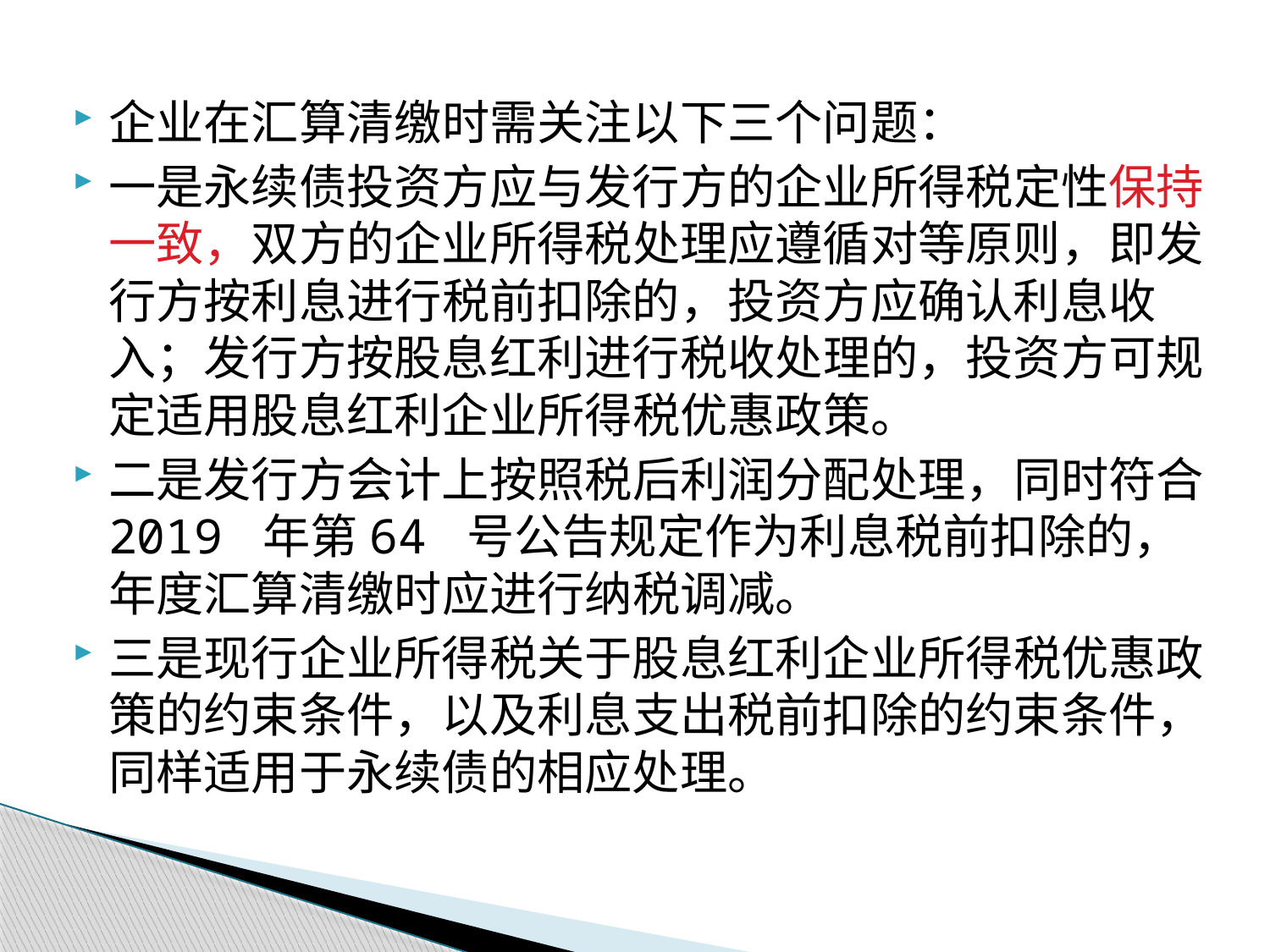

企业在汇算清缴时需关注以下三个问题：
一是永续债投资方应与发行方的企业所得税定性保持一致，双方的企业所得税处理应遵循对等原则，即发行方按利息进行税前扣除的，投资方应确认利息收入；发行方按股息红利进行税收处理的，投资方可规定适用股息红利企业所得税优惠政策。
二是发行方会计上按照税后利润分配处理，同时符合2019 年第64 号公告规定作为利息税前扣除的，年度汇算清缴时应进行纳税调减。
三是现行企业所得税关于股息红利企业所得税优惠政策的约束条件，以及利息支出税前扣除的约束条件，同样适用于永续债的相应处理。